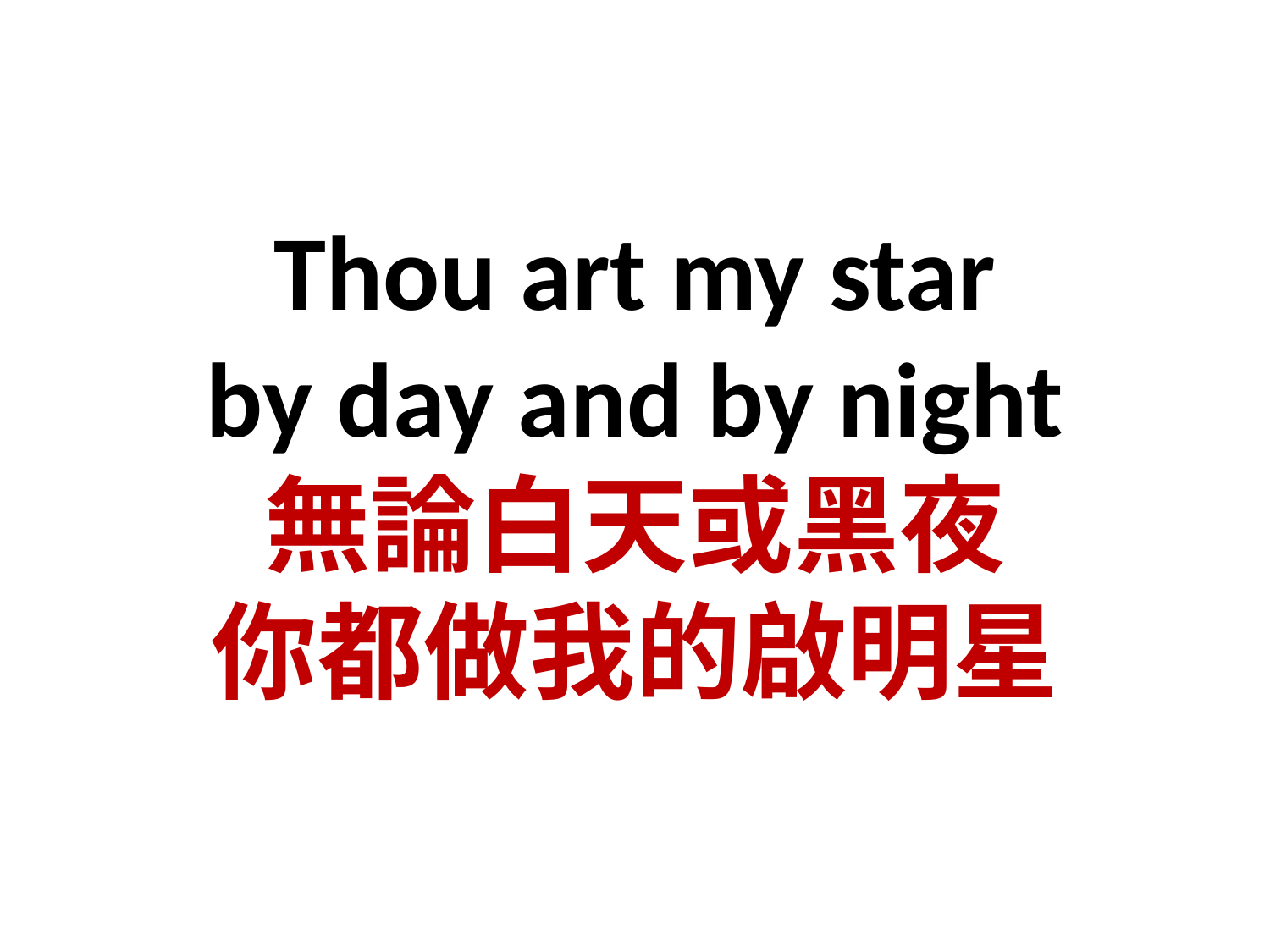

# Thou art my star by day and by night 無論白天或黑夜 你都做我的啟明星